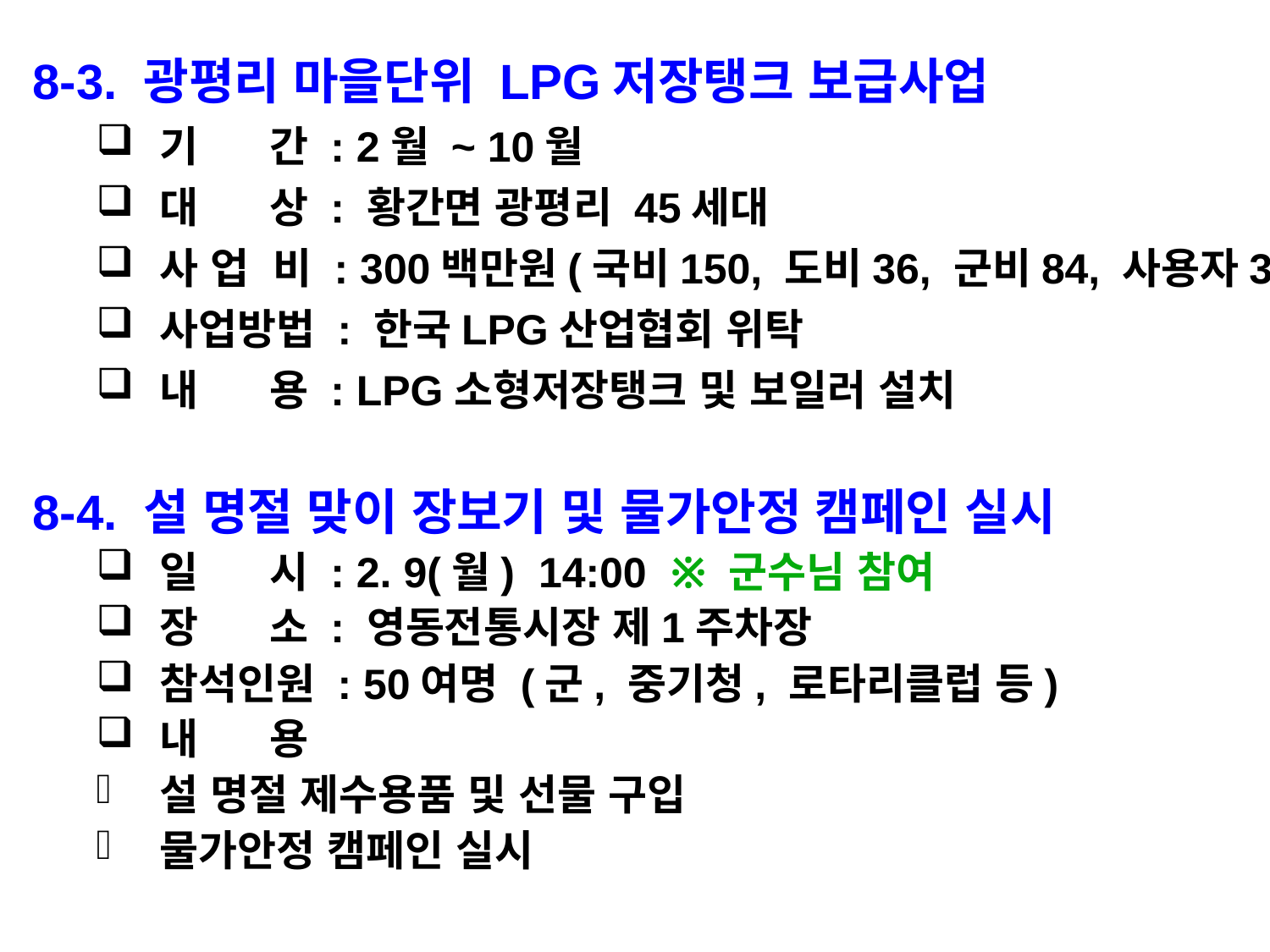

8-3. 광평리 마을단위 LPG저장탱크 보급사업
기      간 : 2월 ~ 10월
대      상 : 황간면 광평리 45세대
사 업  비 : 300백만원(국비150, 도비36, 군비84, 사용자30)
사업방법 : 한국LPG산업협회 위탁
내      용 : LPG소형저장탱크 및 보일러 설치

8-4. 설 명절 맞이 장보기 및 물가안정 캠페인 실시
일      시 : 2. 9(월)  14:00  ※ 군수님 참여
장      소 : 영동전통시장 제1주차장
참석인원 : 50여명 (군, 중기청, 로타리클럽 등)
내      용
설 명절 제수용품 및 선물 구입
물가안정 캠페인 실시